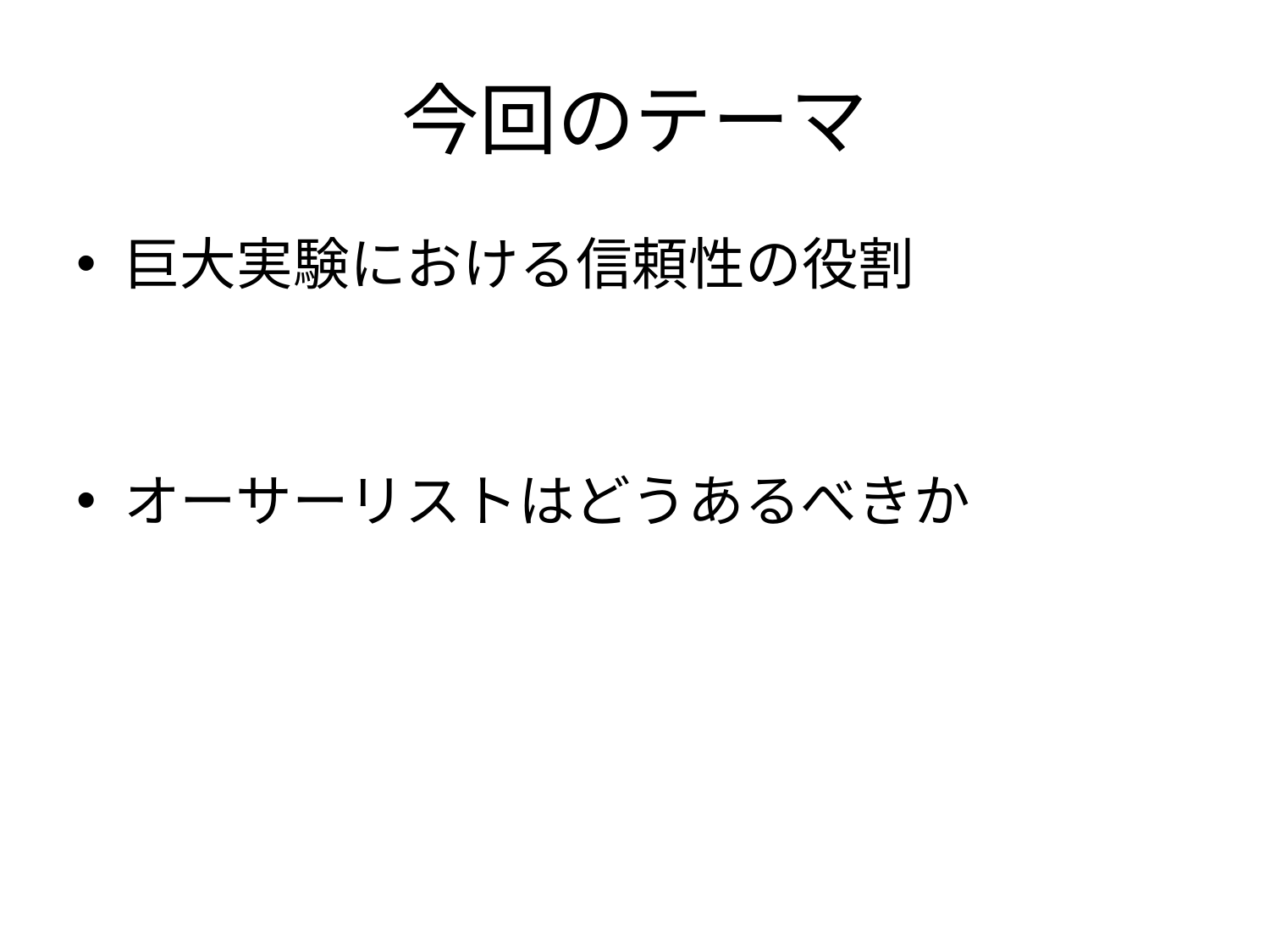

# 今回のテーマ
巨大実験における信頼性の役割

オーサーリストはどうあるべきか